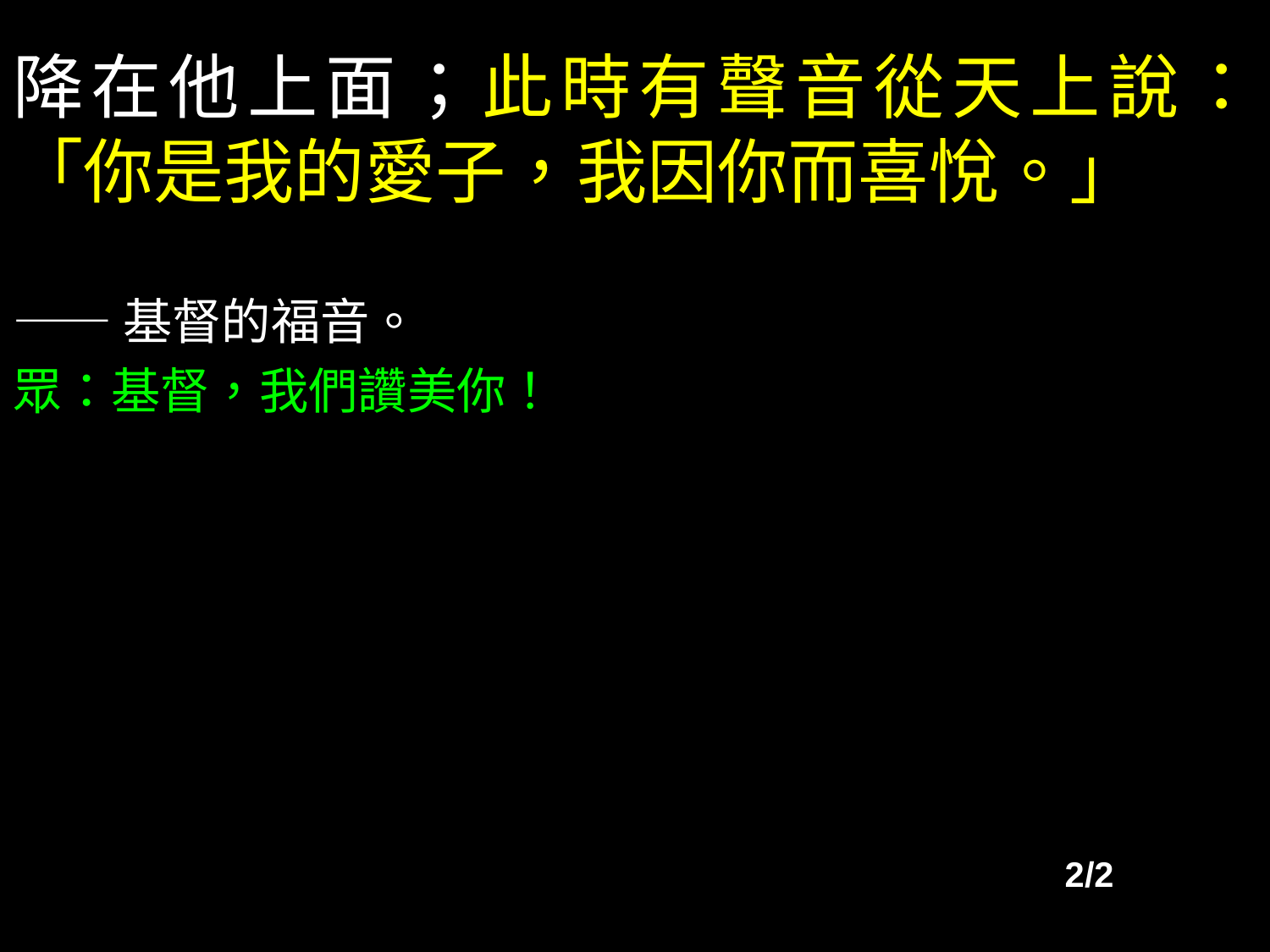

降在他上面；此時有聲音從天上說：「你是我的愛子，我因你而喜悅。」

——基督的福音。
眾：基督，我們讚美你！

2/2